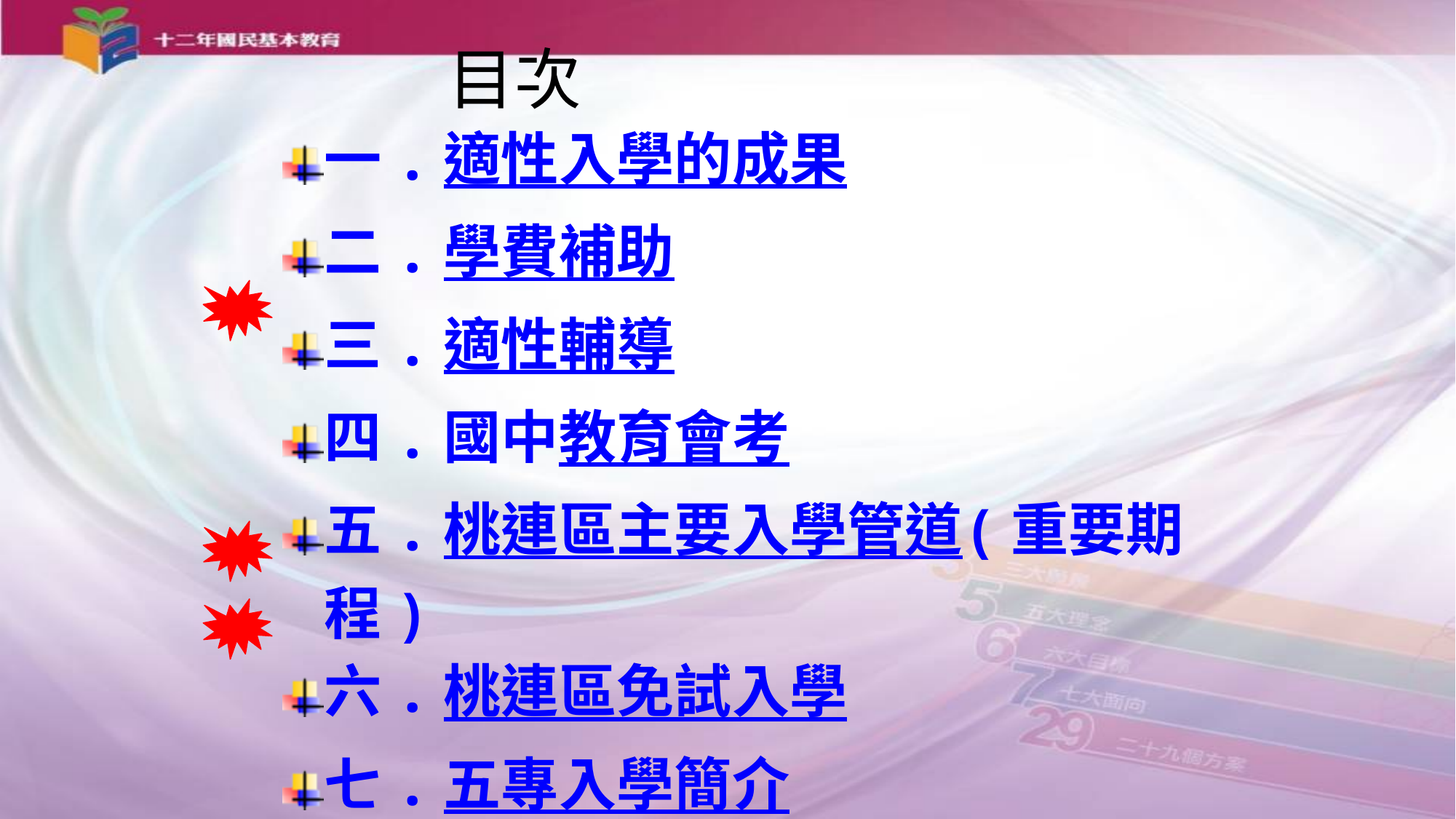

目次
一.適性入學的成果
二.學費補助
三.適性輔導
四.國中教育會考
五.桃連區主要入學管道(重要期程)
六.桃連區免試入學
七.五專入學簡介
八.適性入學宣導網的說明
九.結語